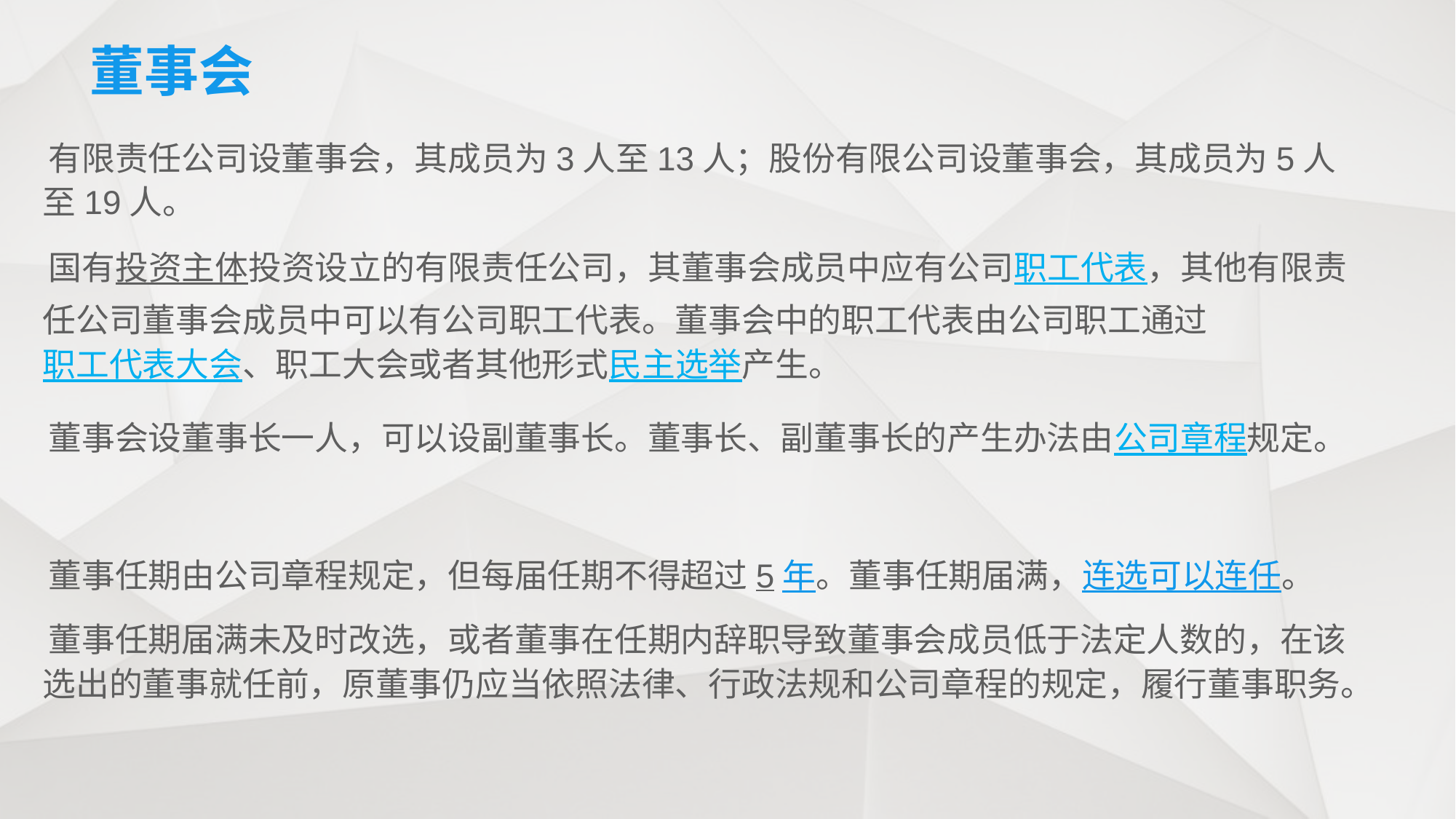

# 董事会
    有限责任公司设董事会，其成员为3人至13人；股份有限公司设董事会，其成员为5人至19人。
    国有投资主体投资设立的有限责任公司，其董事会成员中应有公司职工代表，其他有限责任公司董事会成员中可以有公司职工代表。董事会中的职工代表由公司职工通过职工代表大会、职工大会或者其他形式民主选举产生。
    董事会设董事长一人，可以设副董事长。董事长、副董事长的产生办法由公司章程规定。

    董事任期由公司章程规定，但每届任期不得超过5年。董事任期届满，连选可以连任。
    董事任期届满未及时改选，或者董事在任期内辞职导致董事会成员低于法定人数的，在该选出的董事就任前，原董事仍应当依照法律、行政法规和公司章程的规定，履行董事职务。